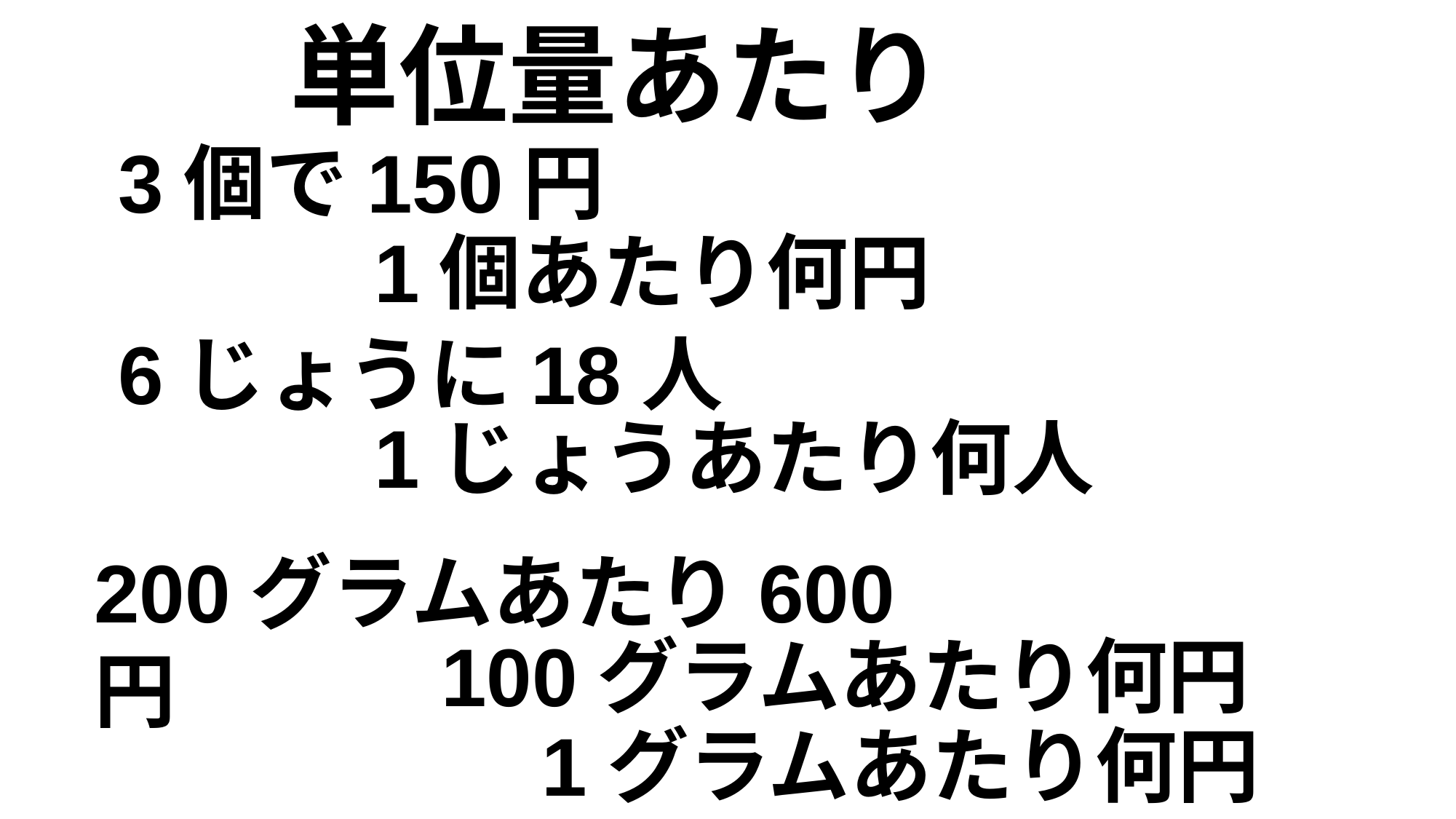

単位量あたり
3個で150円
1個あたり何円
6じょうに18人
1じょうあたり何人
200グラムあたり600円
100グラムあたり何円
1グラムあたり何円